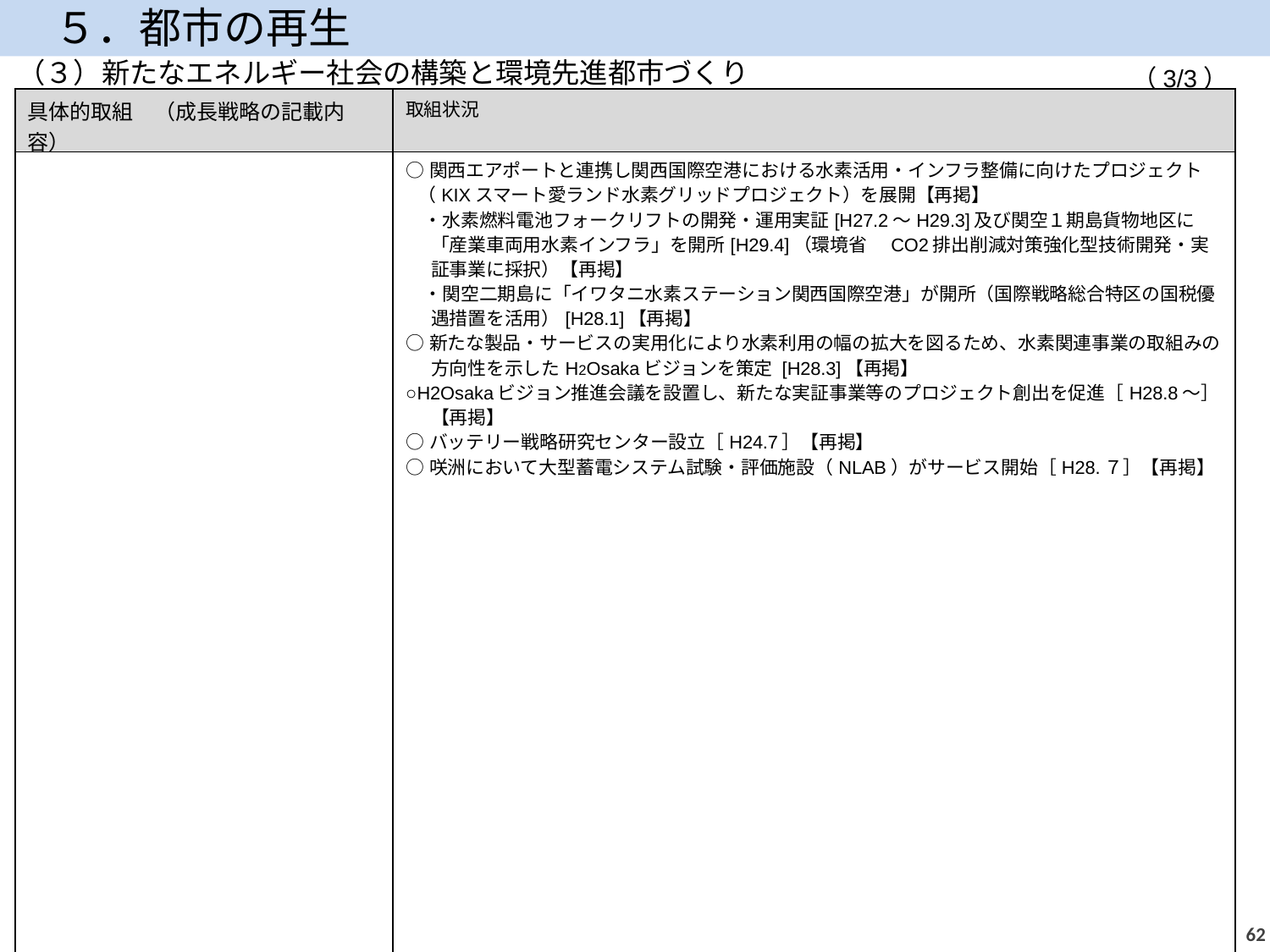

５．都市の再生
（３）新たなエネルギー社会の構築と環境先進都市づくり
（3/3）
| 具体的取組　（成長戦略の記載内容） | 取組状況 |
| --- | --- |
|  | ○関西エアポートと連携し関西国際空港における水素活用・インフラ整備に向けたプロジェクト（KIXスマート愛ランド水素グリッドプロジェクト）を展開【再掲】 　・水素燃料電池フォークリフトの開発・運用実証[H27.2～H29.3]及び関空１期島貨物地区に「産業車両用水素インフラ」を開所[H29.4]（環境省　CO2排出削減対策強化型技術開発・実証事業に採択）【再掲】 　・関空二期島に「イワタニ水素ステーション関西国際空港」が開所（国際戦略総合特区の国税優遇措置を活用）[H28.1]【再掲】 ○新たな製品・サービスの実用化により水素利用の幅の拡大を図るため、水素関連事業の取組みの方向性を示したH2Osakaビジョンを策定 [H28.3]【再掲】 ○H2Osakaビジョン推進会議を設置し、新たな実証事業等のプロジェクト創出を促進［H28.8～］【再掲】 ○バッテリー戦略研究センター設立［H24.7］【再掲】 ○咲洲において大型蓄電システム試験・評価施設（NLAB）がサービス開始［H28.７］【再掲】 |
62